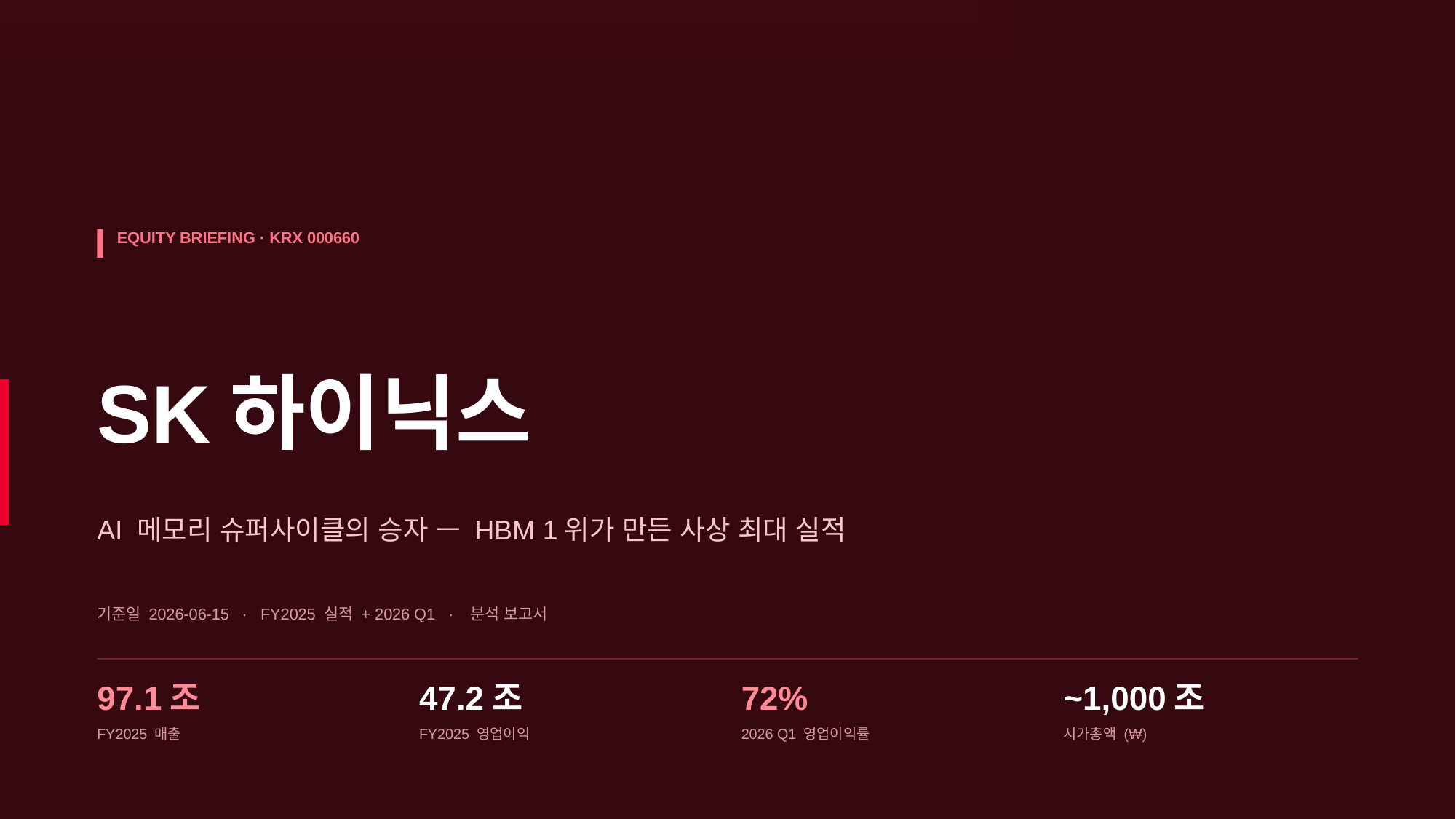

EQUITY BRIEFING · KRX 000660

SK하이닉스

AI 메모리 슈퍼사이클의 승자 — HBM 1위가 만든 사상 최대 실적
기준일 2026-06-15   ·   FY2025 실적 + 2026 Q1   ·   분석 보고서

97.1조
47.2조
72%
~1,000조
FY2025 매출
FY2025 영업이익
2026 Q1 영업이익률
시가총액 (₩)